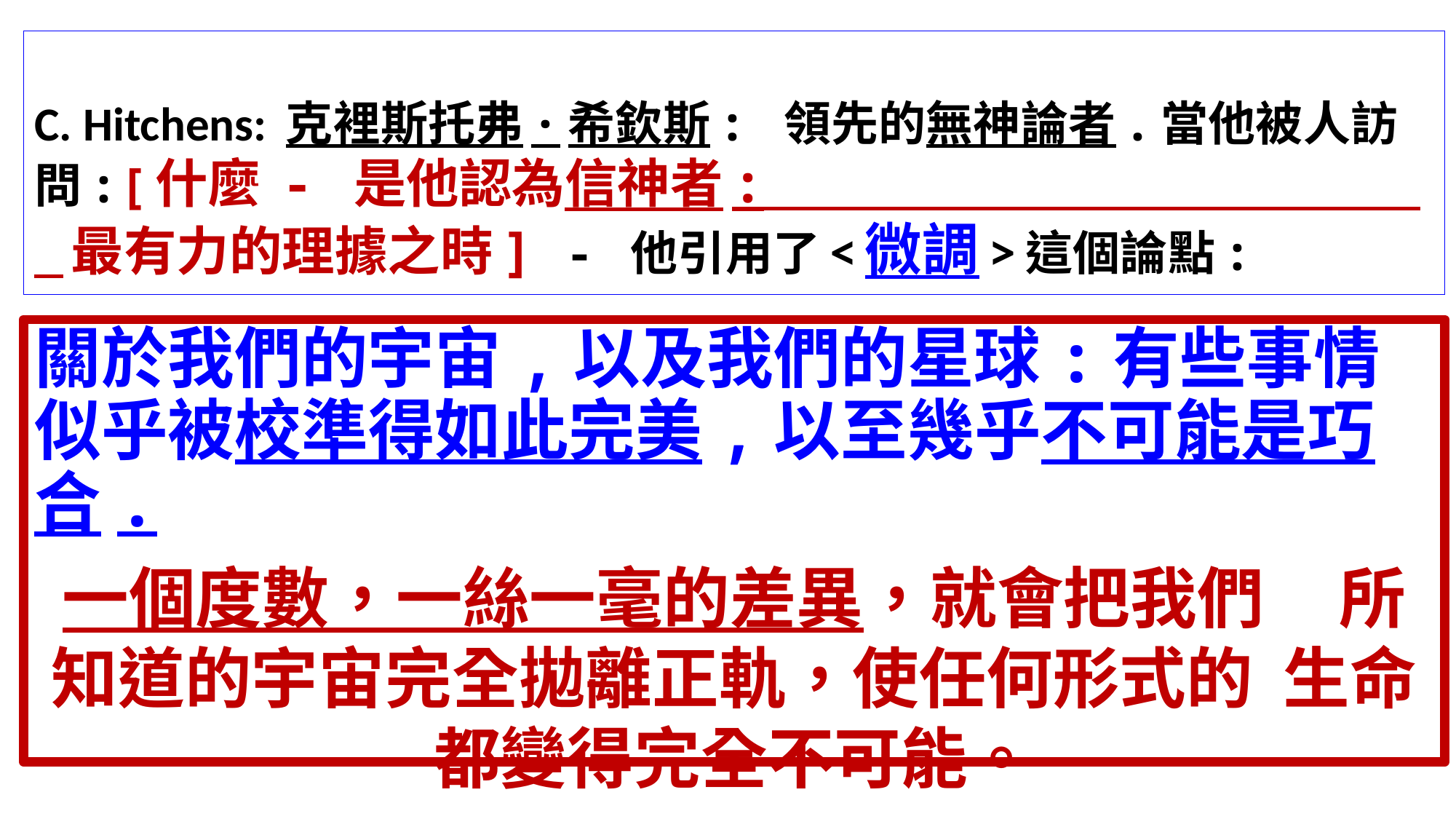

# C. Hitchens: 克裡斯托弗·希欽斯: 領先的無神論者.當他被人訪問:[什麼 - 是他認為信神者:                         最有力的理據之時] - 他引用了<微調>這個論點:

關於我們的宇宙,以及我們的星球:有些事情  似乎被校準得如此完美,以至幾乎不可能是巧合.
一個度數，一絲一毫的差異，就會把我們     所知道的宇宙完全拋離正軌，使任何形式的  生命都變得完全不可能。